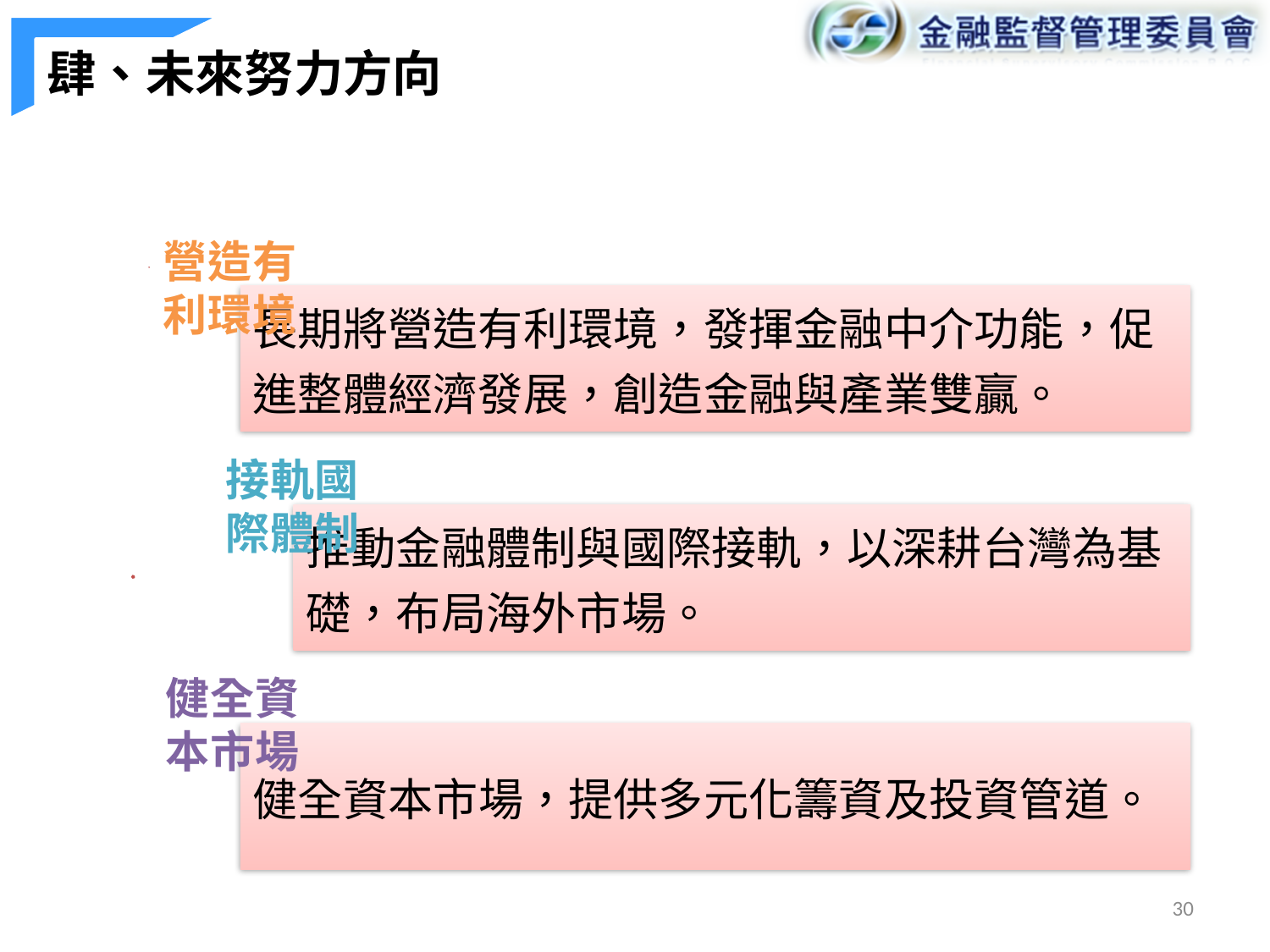

肆、未來努力方向
長期將營造有利環境，發揮金融中介功能，促進整體經濟發展，創造金融與產業雙贏。
推動金融體制與國際接軌，以深耕台灣為基礎，布局海外市場。
健全資本市場，提供多元化籌資及投資管道。
營造有
利環境
接軌國際體制
健全資
本市場
30